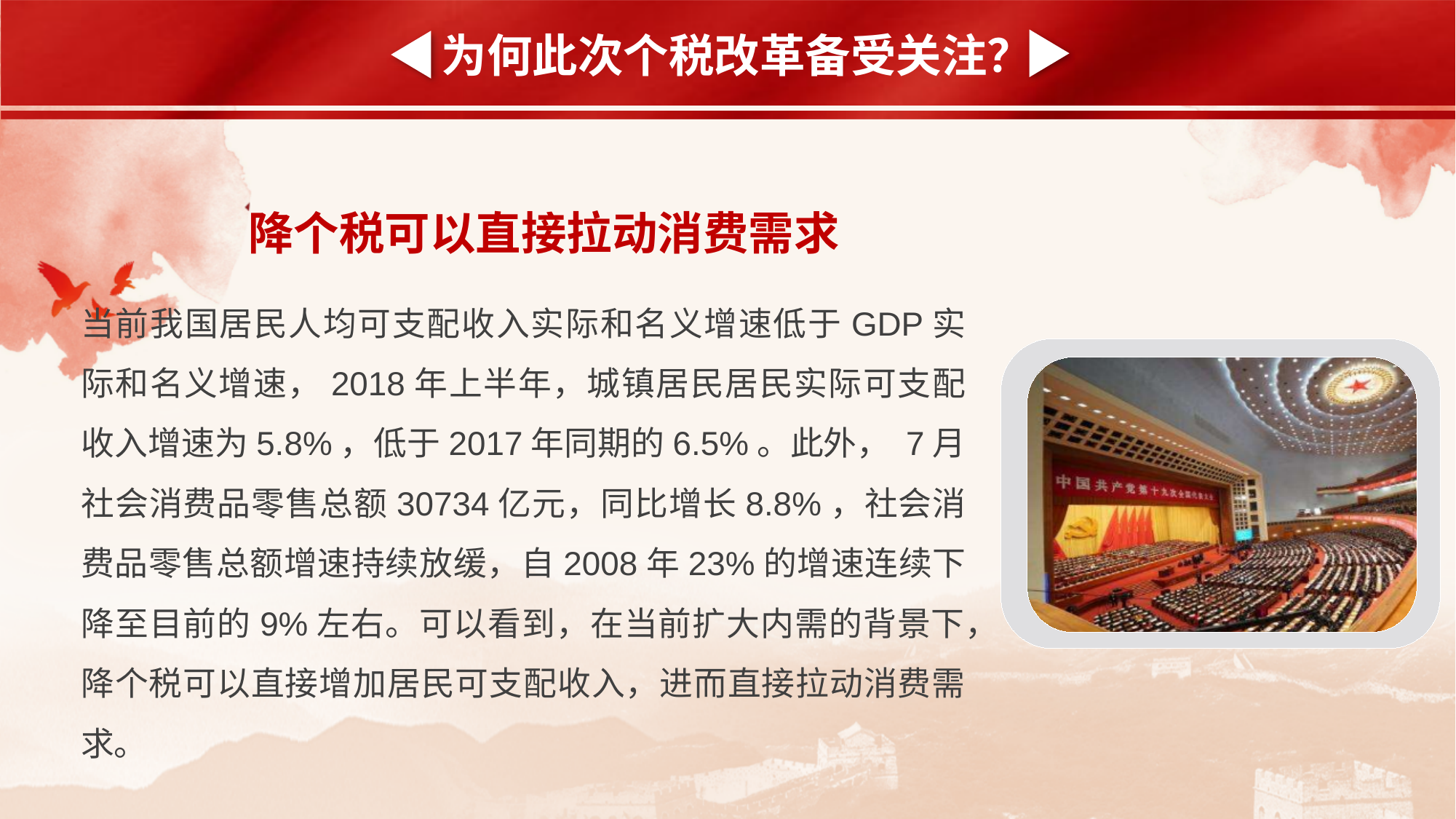

为何此次个税改革备受关注？

降个税可以直接拉动消费需求
当前我国居民人均可支配收入实际和名义增速低于GDP实际和名义增速，2018年上半年，城镇居民居民实际可支配收入增速为5.8%，低于2017年同期的6.5%。此外， 7月社会消费品零售总额30734亿元，同比增长8.8%，社会消费品零售总额增速持续放缓，自2008年23%的增速连续下降至目前的9%左右。可以看到，在当前扩大内需的背景下，降个税可以直接增加居民可支配收入，进而直接拉动消费需求。